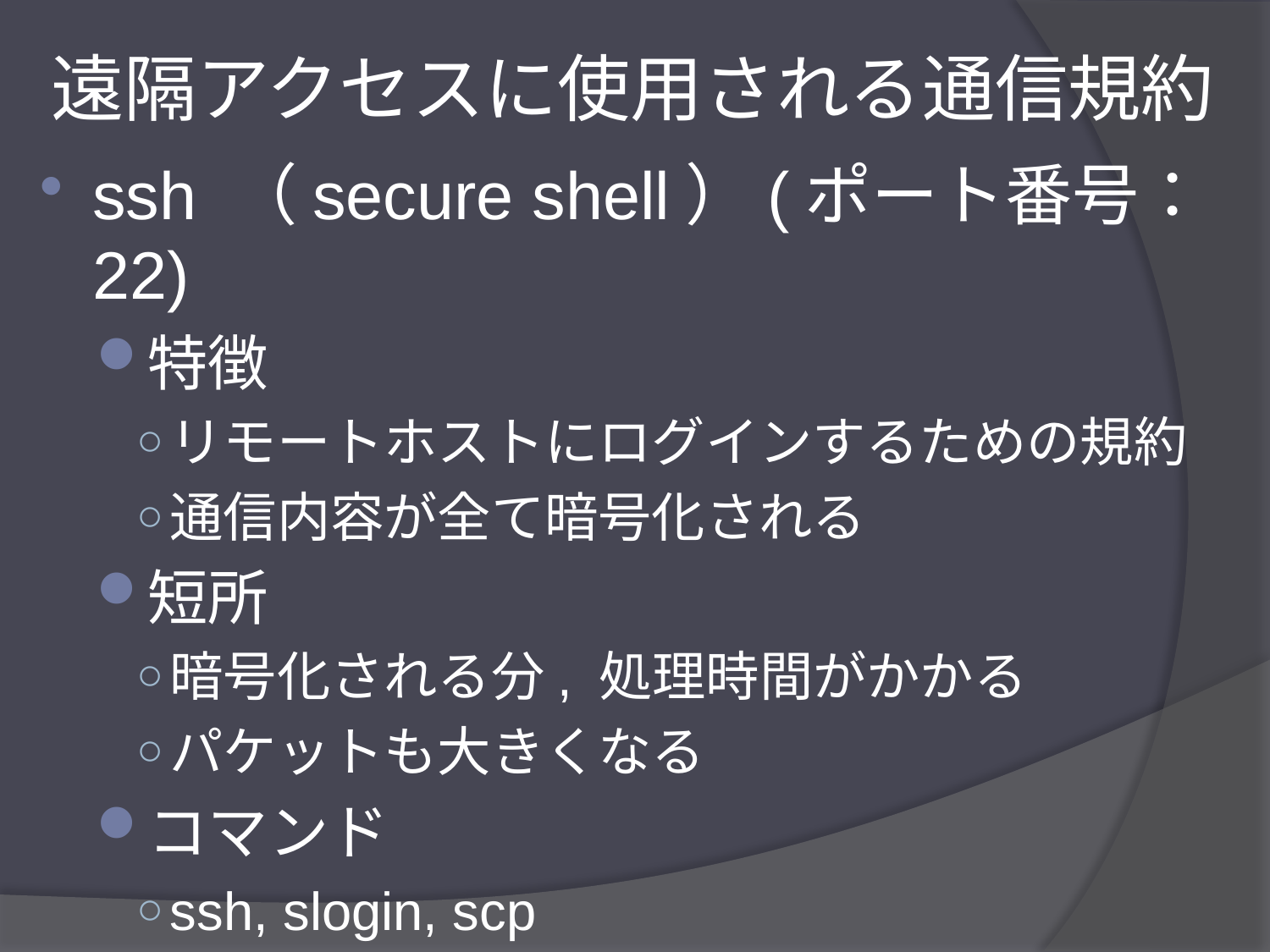

# 遠隔アクセスに使用される通信規約
ssh （secure shell）(ポート番号：22)
特徴
リモートホストにログインするための規約
通信内容が全て暗号化される
短所
暗号化される分, 処理時間がかかる
パケットも大きくなる
コマンド
ssh, slogin, scp